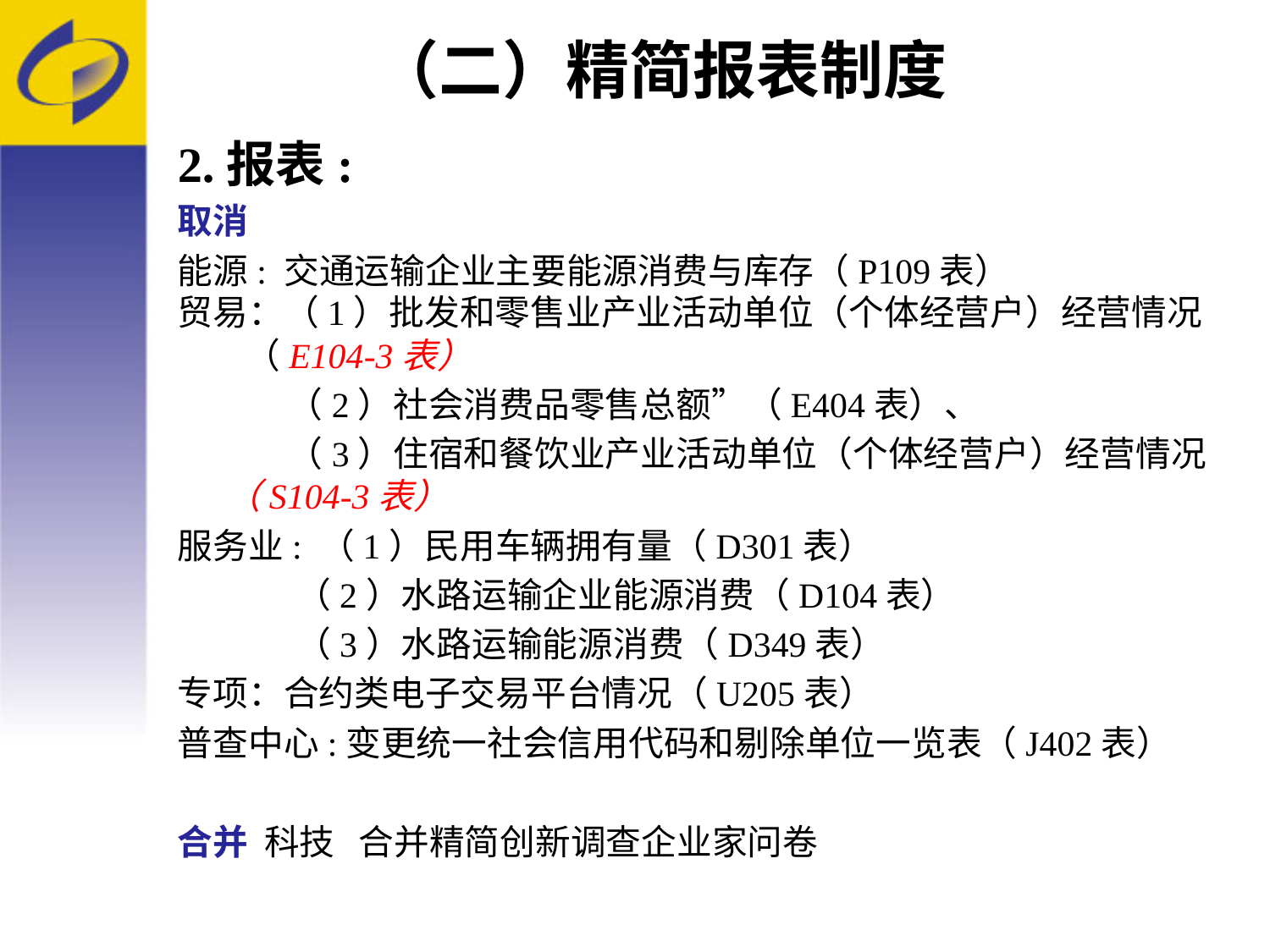

# （二）精简报表制度
2.报表:
取消
能源: 交通运输企业主要能源消费与库存（P109表）
贸易：（1）批发和零售业产业活动单位（个体经营户）经营情况（E104-3表）
             （2）社会消费品零售总额”（E404表）、
             （3）住宿和餐饮业产业活动单位（个体经营户）经营情况（S104-3表）
服务业: （1）民用车辆拥有量（D301表）
              （2）水路运输企业能源消费（D104表）
              （3）水路运输能源消费（D349表）
专项：合约类电子交易平台情况（U205表）
普查中心:变更统一社会信用代码和剔除单位一览表（J402表）

合并  科技   合并精简创新调查企业家问卷